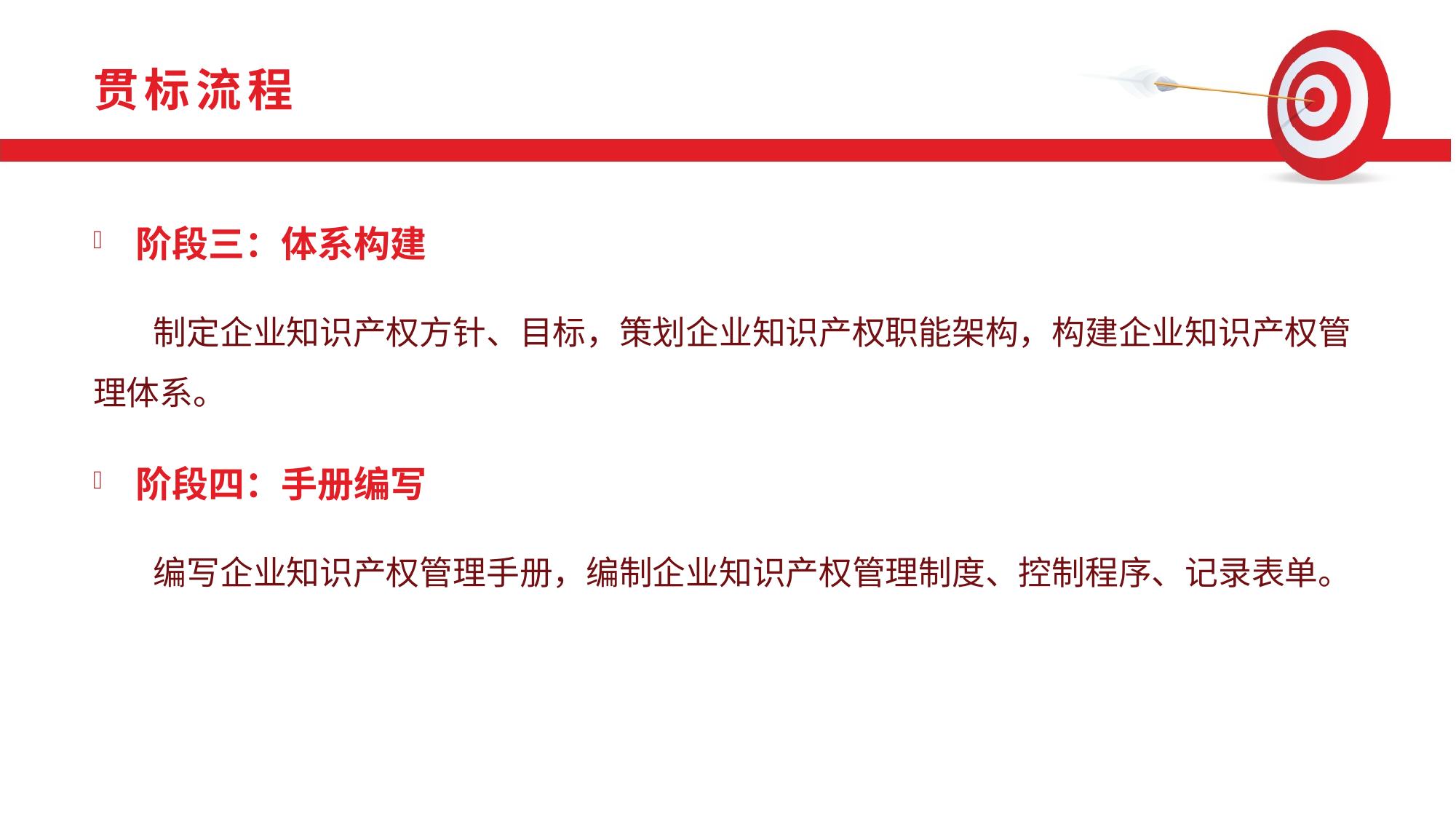

# 贯标流程
阶段三：体系构建
       制定企业知识产权方针、目标，策划企业知识产权职能架构，构建企业知识产权管理体系。
阶段四：手册编写
       编写企业知识产权管理手册，编制企业知识产权管理制度、控制程序、记录表单。